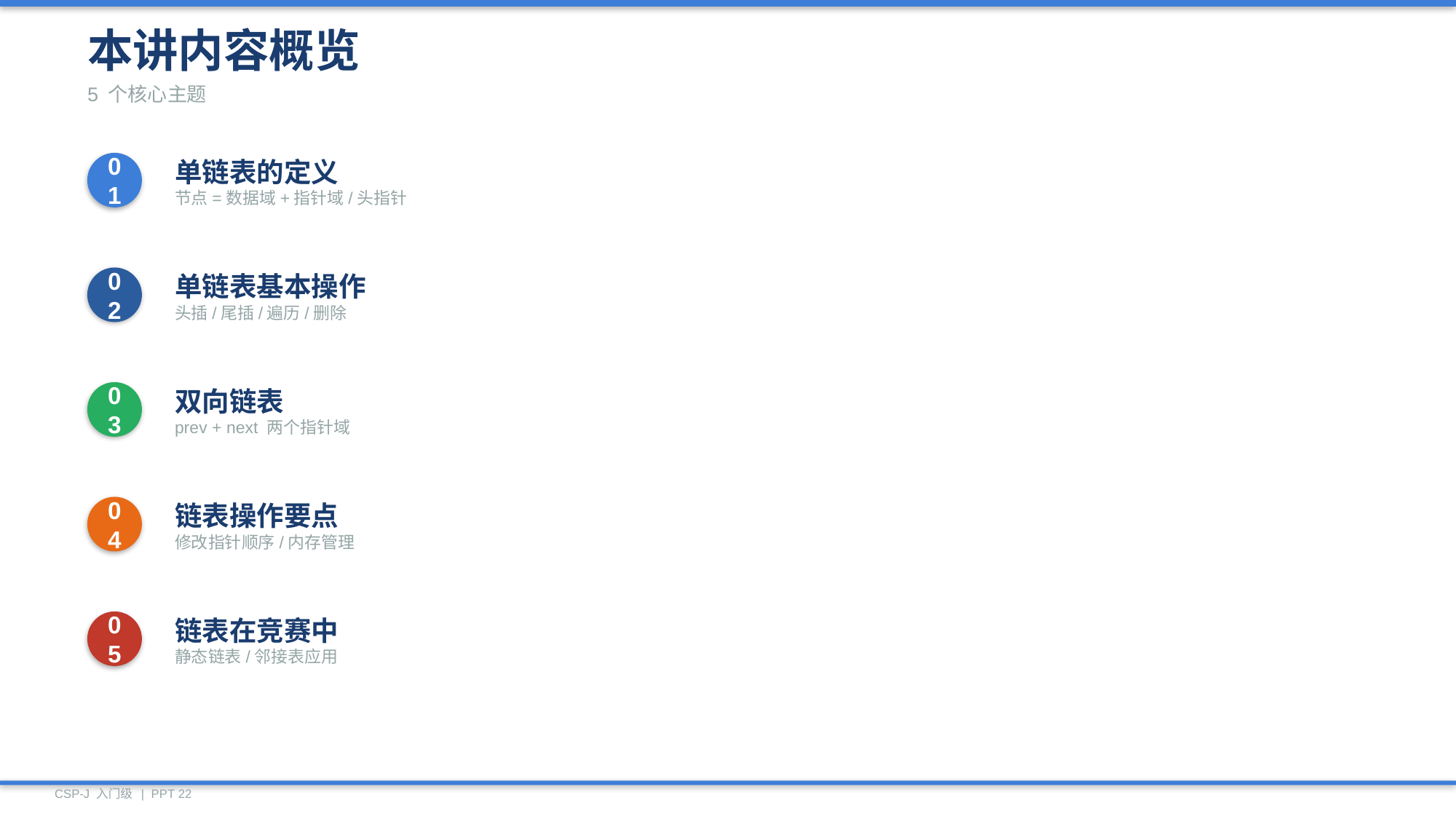

本讲内容概览
5 个核心主题
01
单链表的定义
节点=数据域+指针域/头指针
02
单链表基本操作
头插/尾插/遍历/删除
03
双向链表
prev + next 两个指针域
04
链表操作要点
修改指针顺序/内存管理
05
链表在竞赛中
静态链表/邻接表应用

CSP-J 入门级  |  PPT 22